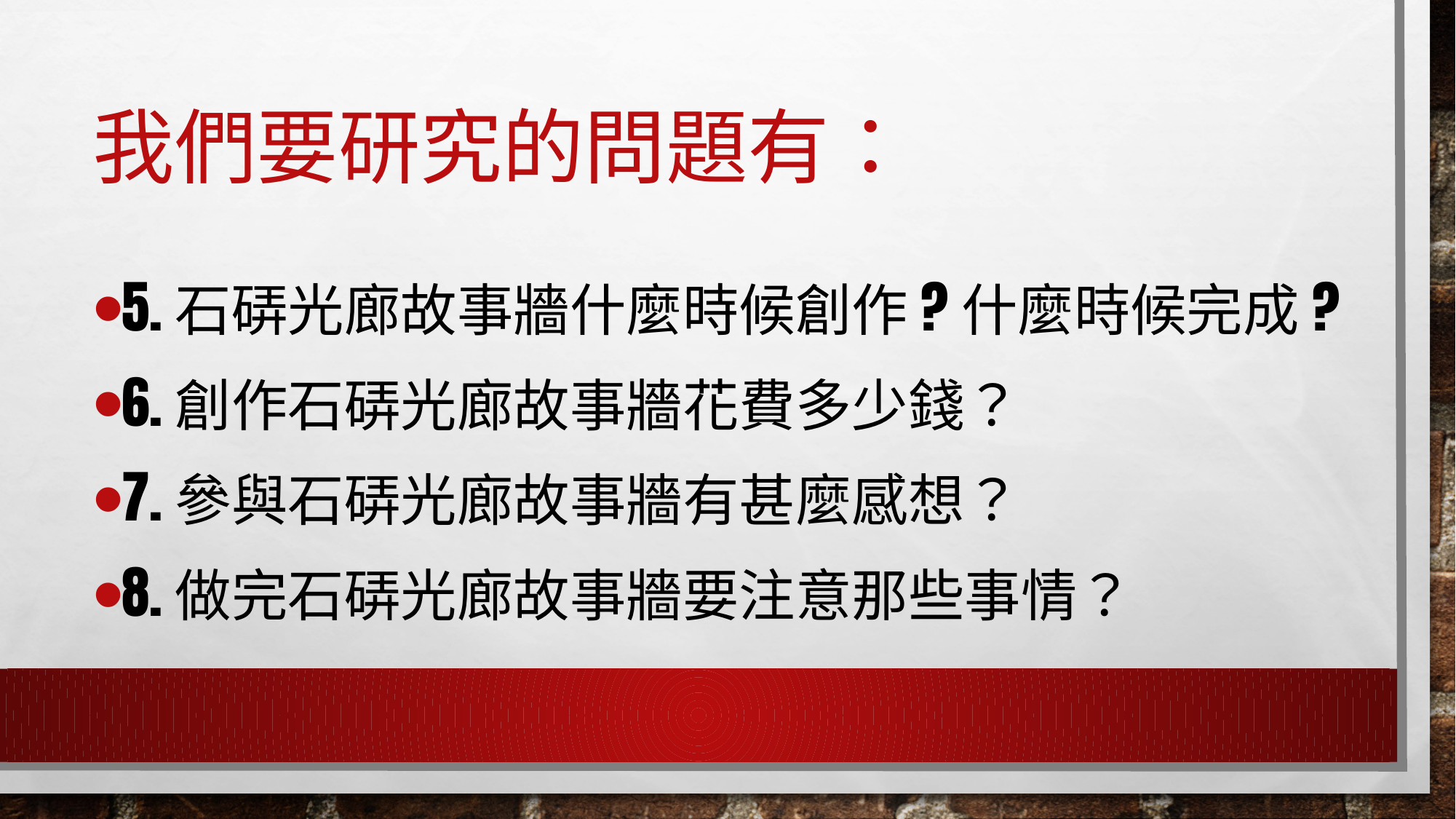

# 我們要研究的問題有：
5.石硦光廊故事牆什麼時候創作?什麼時候完成?
6.創作石硦光廊故事牆花費多少錢？
7.參與石硦光廊故事牆有甚麼感想？
8.做完石硦光廊故事牆要注意那些事情？